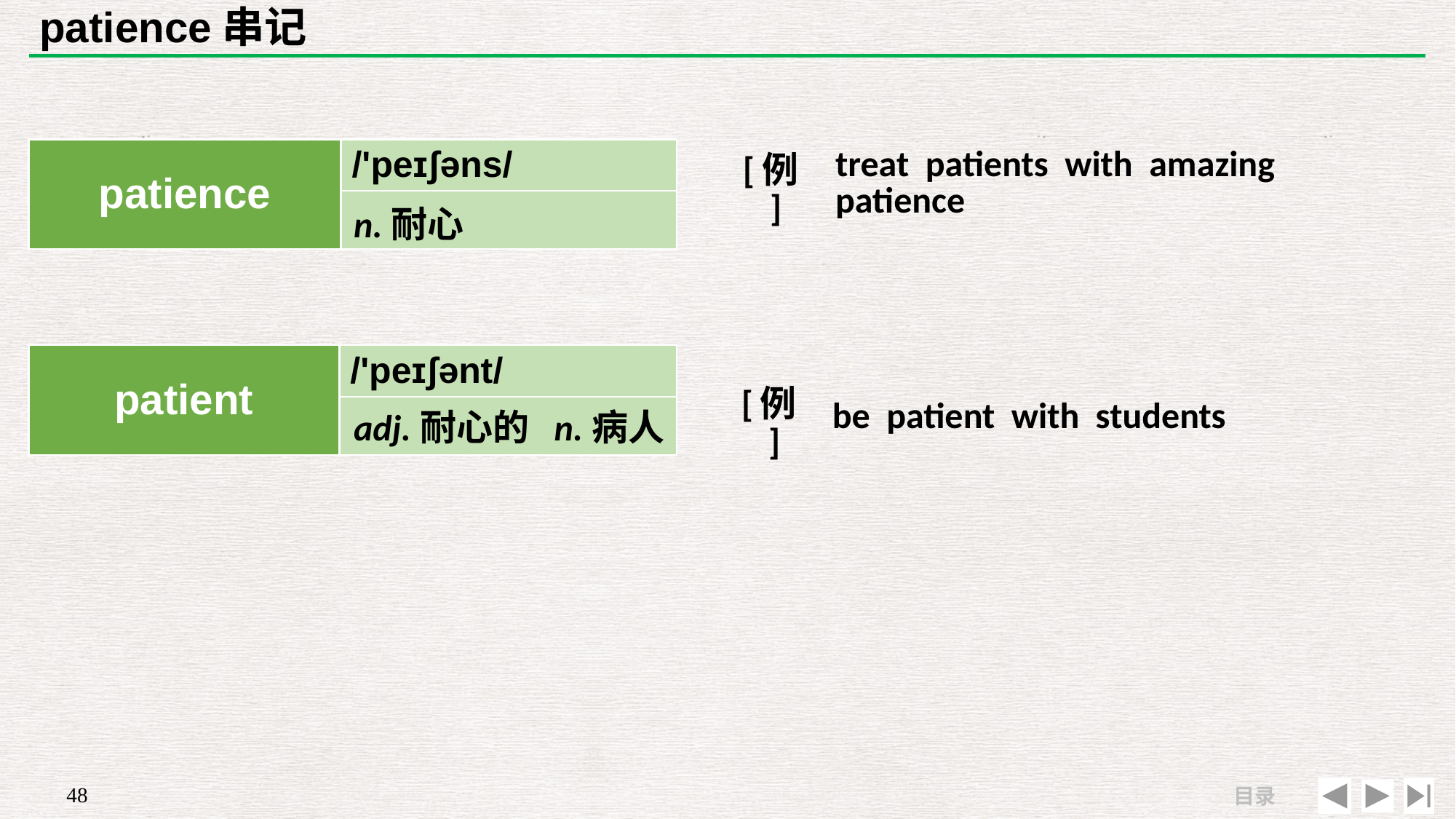

# patience串记

|  |  |
| --- | --- |
| [例] | treat patients with amazing patience |
| patience | /'peɪʃəns/ |
| --- | --- |
|  |  |
n.耐心
|  |  |
| --- | --- |
| [例] | be patient with students |
| patient | /'peɪʃənt/ |
| --- | --- |
|  |  |
adj.耐心的  n.病人